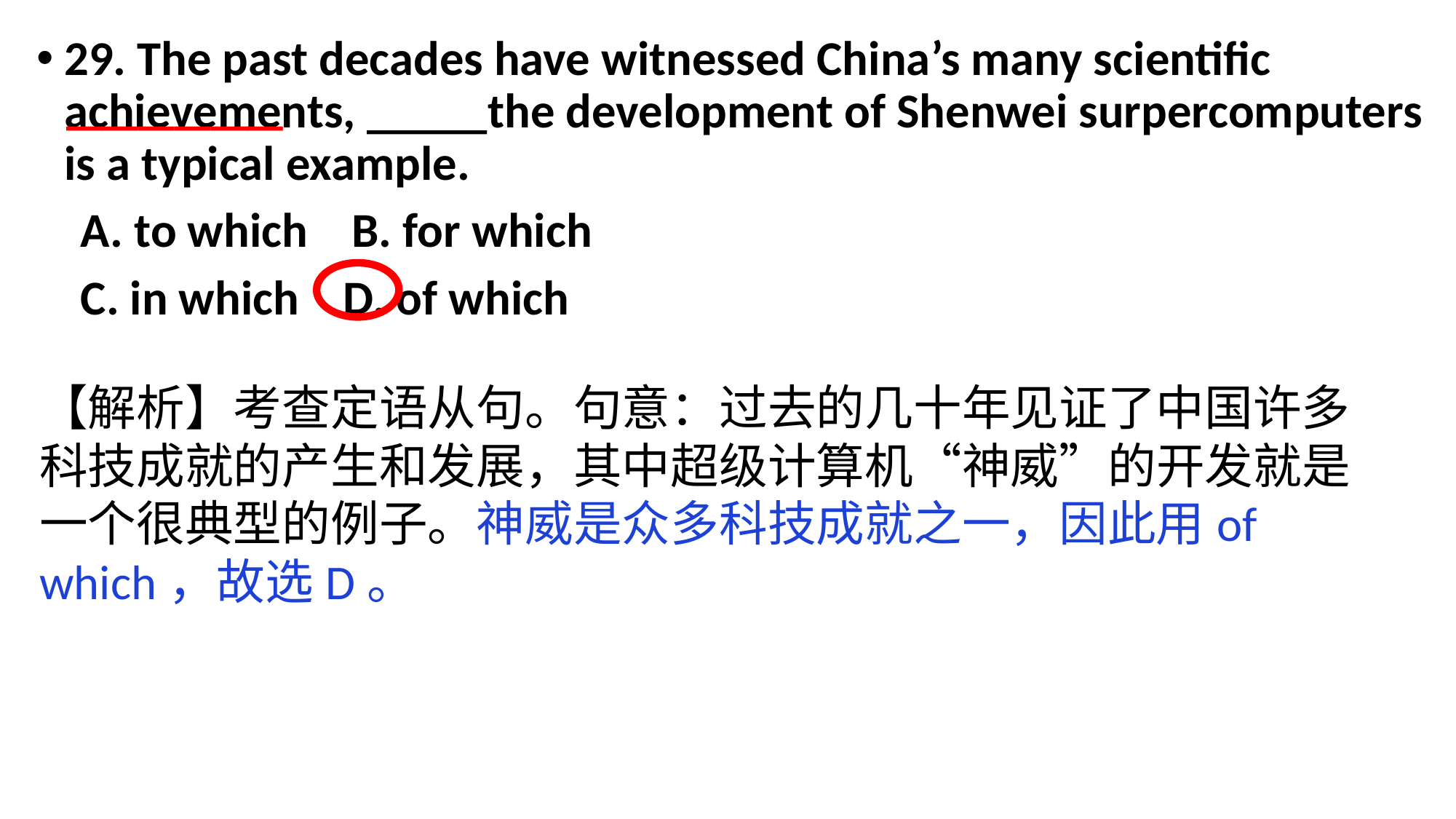

29. The past decades have witnessed China’s many scientific achievements, _____the development of Shenwei surpercomputers is a typical example.
    A. to which    B. for which
    C. in which    D. of which

______

【解析】考查定语从句。句意：过去的几十年见证了中国许多科技成就的产生和发展，其中超级计算机“神威”的开发就是一个很典型的例子。神威是众多科技成就之一，因此用of which，故选D。